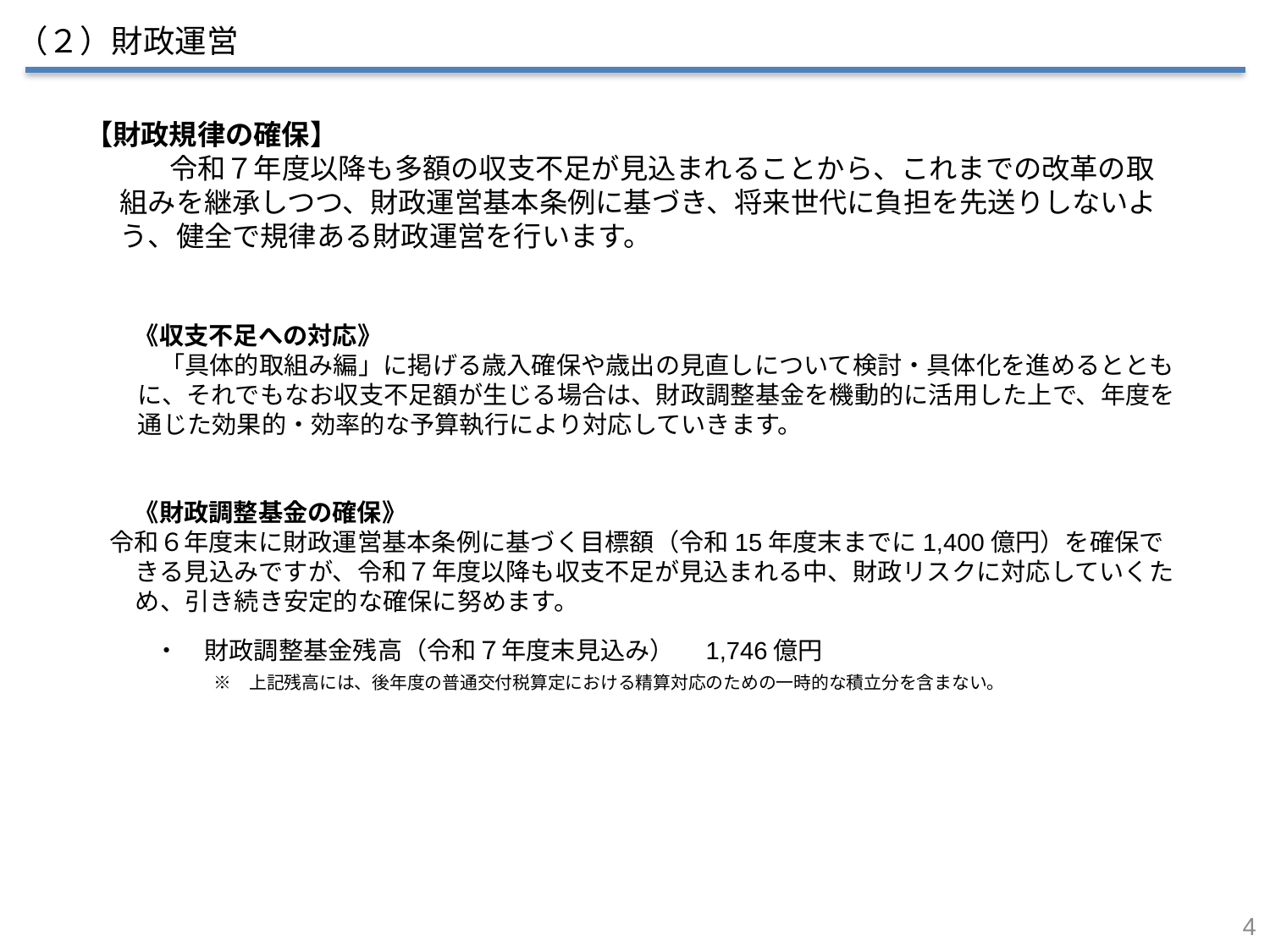

（２）財政運営
【財政規律の確保】
　　　令和７年度以降も多額の収支不足が見込まれることから、これまでの改革の取組みを継承しつつ、財政運営基本条例に基づき、将来世代に負担を先送りしないよう、健全で規律ある財政運営を行います。

　　《収支不足への対応》
　「具体的取組み編」に掲げる歳入確保や歳出の見直しについて検討・具体化を進めるとともに、それでもなお収支不足額が生じる場合は、財政調整基金を機動的に活用した上で、年度を通じた効果的・効率的な予算執行により対応していきます。

　　《財政調整基金の確保》
　令和６年度末に財政運営基本条例に基づく目標額（令和15年度末までに1,400億円）を確保できる見込みですが、令和７年度以降も収支不足が見込まれる中、財政リスクに対応していくため、引き続き安定的な確保に努めます。

	・　財政調整基金残高（令和７年度末見込み）　1,746億円
    　　　　 ※　上記残高には、後年度の普通交付税算定における精算対応のための一時的な積立分を含まない。
4